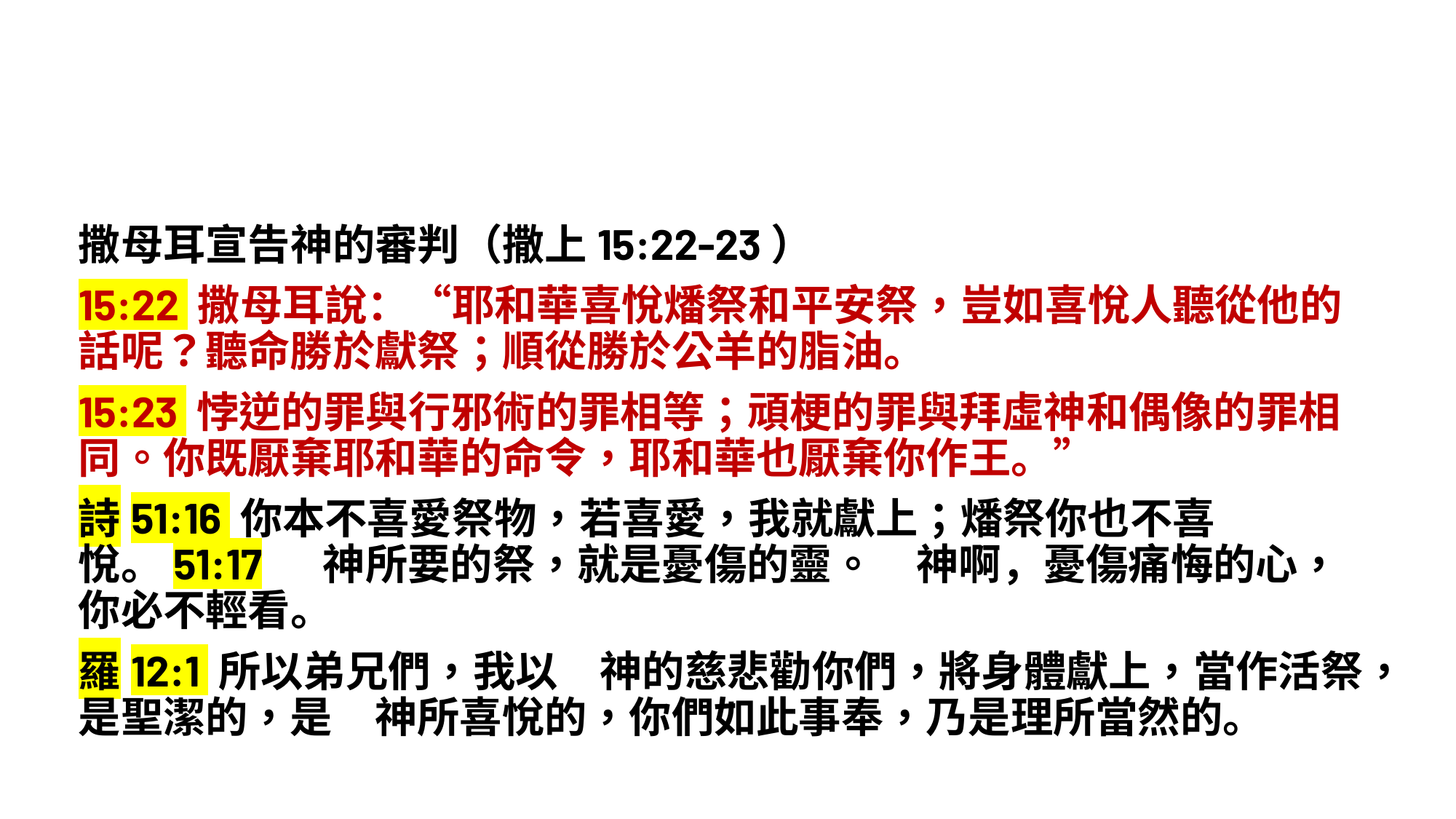

撒母耳宣告神的審判（撒上15:22-23）
15:22 撒母耳說：“耶和華喜悅燔祭和平安祭，豈如喜悅人聽從他的話呢？聽命勝於獻祭；順從勝於公羊的脂油。
15:23 悖逆的罪與行邪術的罪相等；頑梗的罪與拜虛神和偶像的罪相同。你既厭棄耶和華的命令，耶和華也厭棄你作王。”
詩51:16 你本不喜愛祭物，若喜愛，我就獻上；燔祭你也不喜悅。51:17 　神所要的祭，就是憂傷的靈。　神啊，憂傷痛悔的心，你必不輕看。
羅12:1 所以弟兄們，我以　神的慈悲勸你們，將身體獻上，當作活祭，是聖潔的，是　神所喜悅的，你們如此事奉，乃是理所當然的。